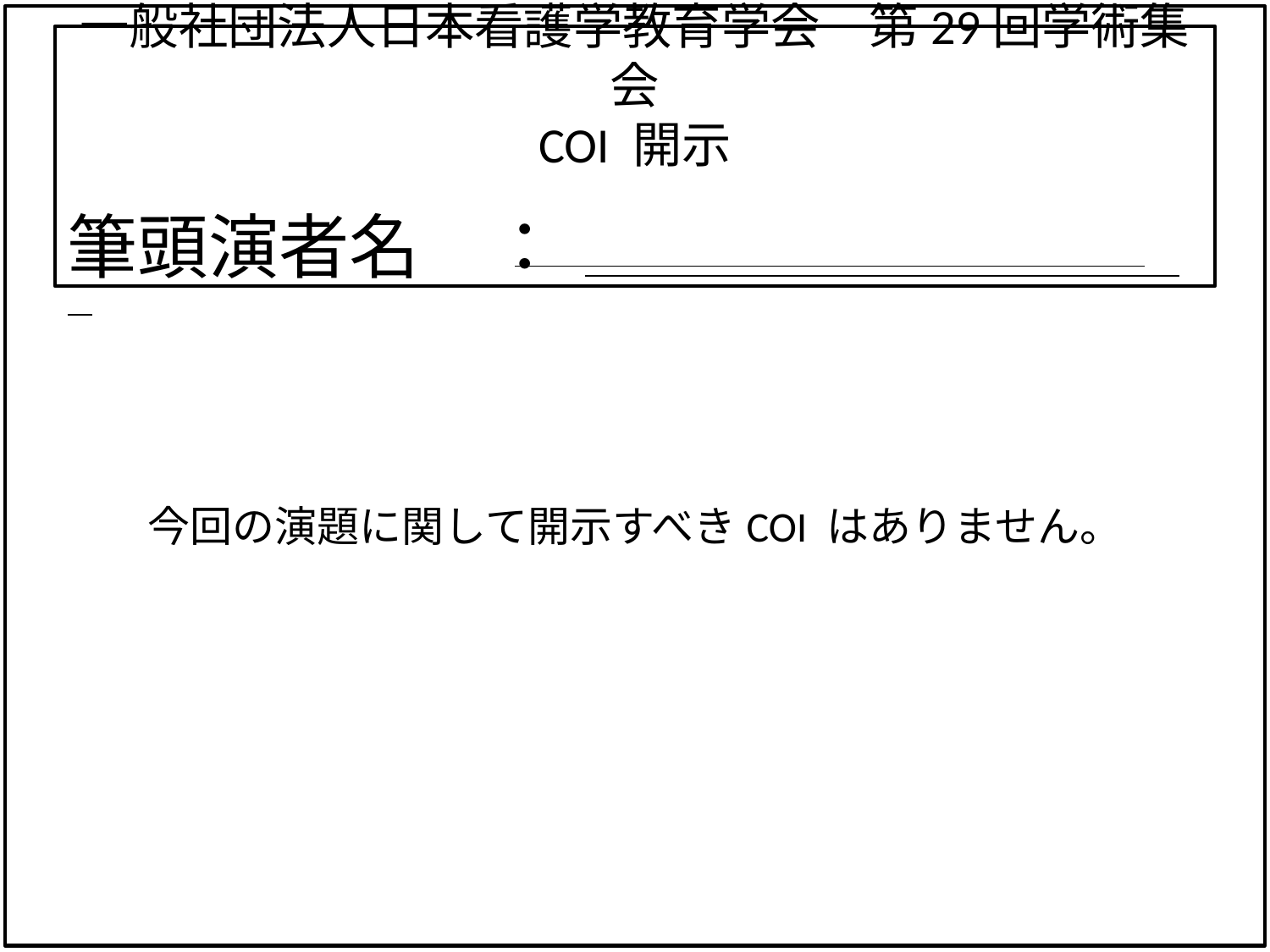

一般社団法人日本看護学教育学会　第29回学術集会
COI 開示

筆頭演者名　：
今回の演題に関して開示すべきCOI はありません。